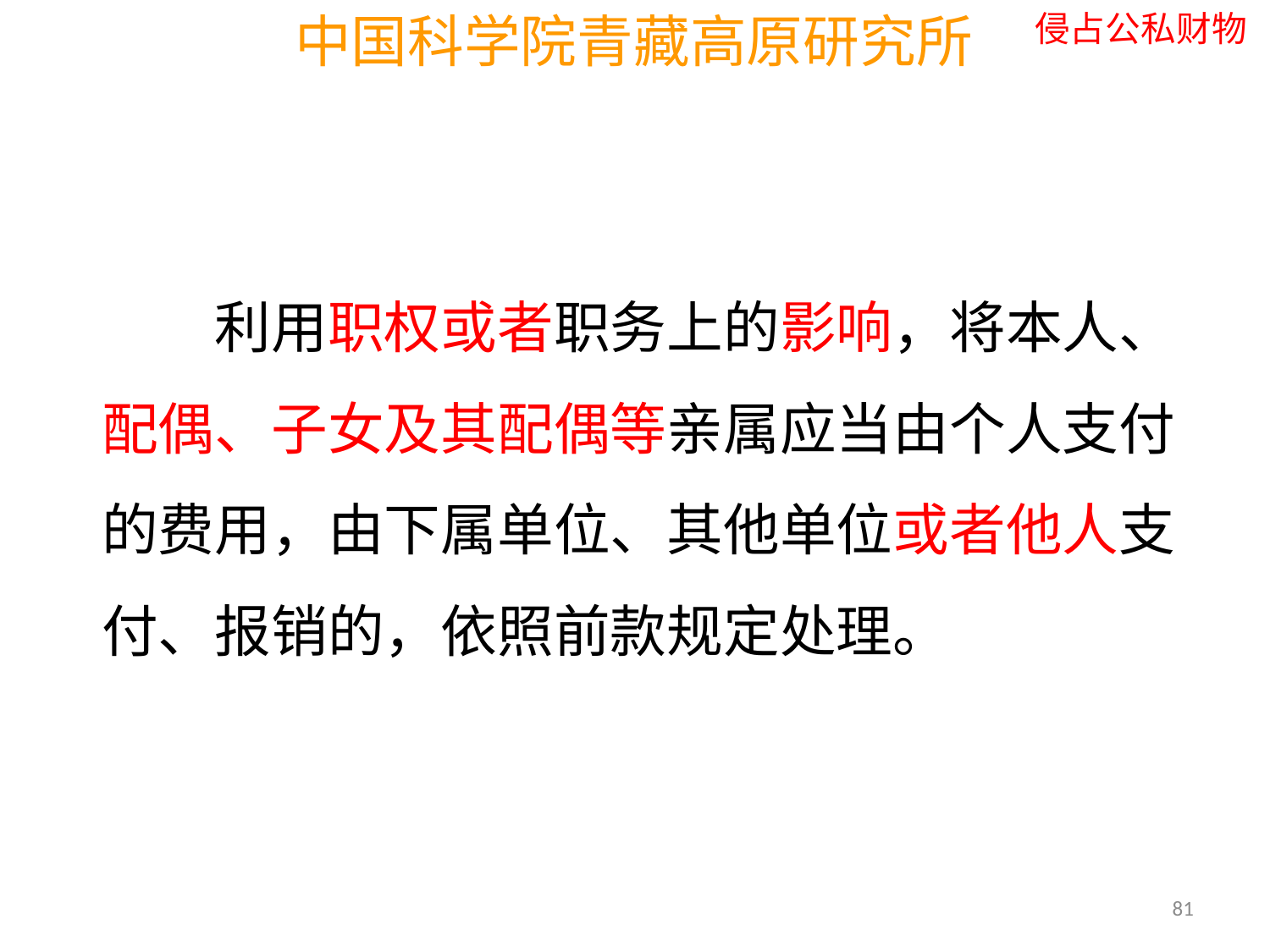

侵占公私财物
　　利用职权或者职务上的影响，将本人、配偶、子女及其配偶等亲属应当由个人支付的费用，由下属单位、其他单位或者他人支付、报销的，依照前款规定处理。
81